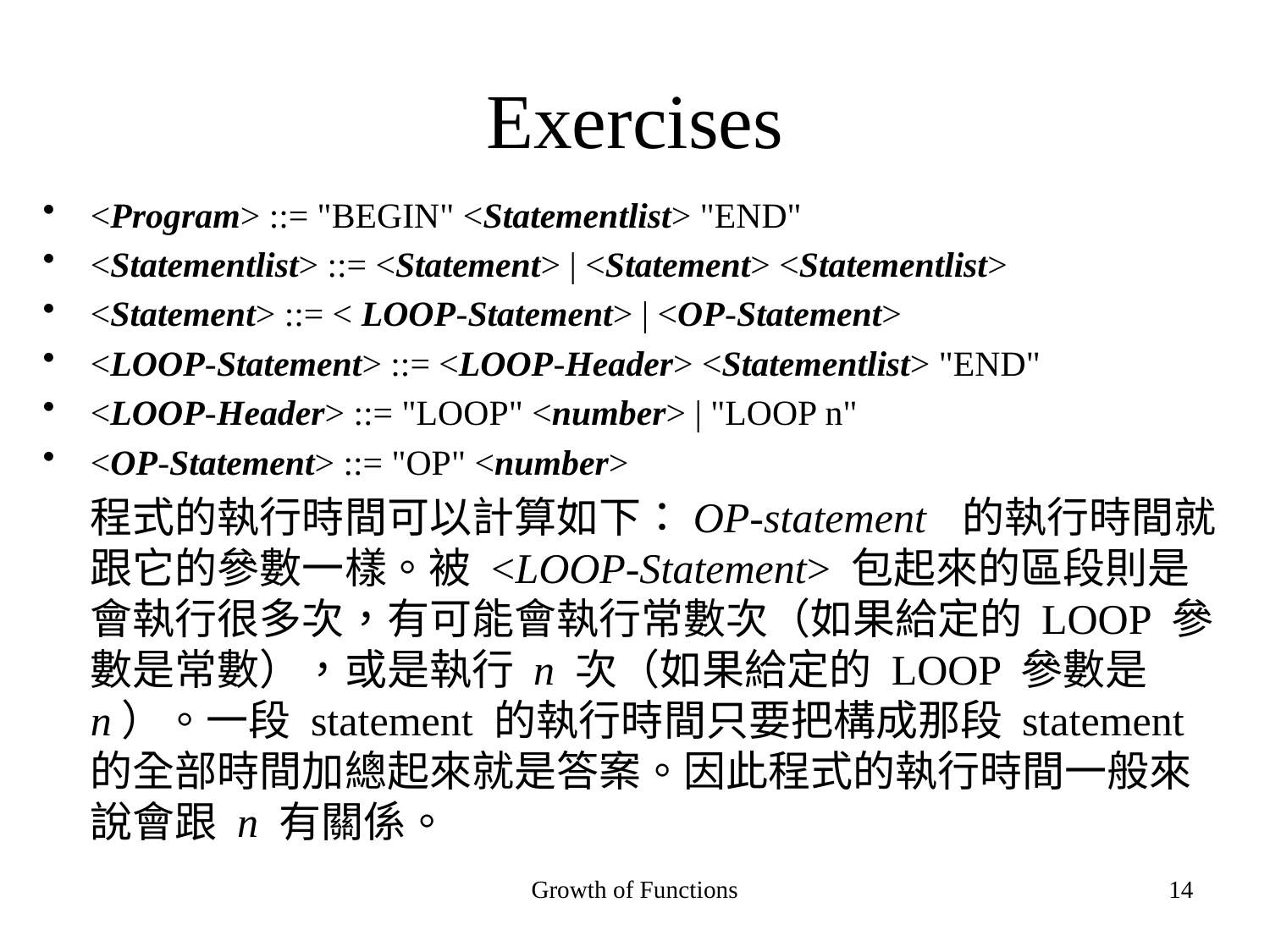

# Exercises
<Program> ::= "BEGIN" <Statementlist> "END"
<Statementlist> ::= <Statement> | <Statement> <Statementlist>
<Statement> ::= < LOOP-Statement> | <OP-Statement>
<LOOP-Statement> ::= <LOOP-Header> <Statementlist> "END"
<LOOP-Header> ::= "LOOP" <number> | "LOOP n"
<OP-Statement> ::= "OP" <number>
	程式的執行時間可以計算如下：OP-statement 的執行時間就跟它的參數一樣。被 <LOOP-Statement> 包起來的區段則是會執行很多次，有可能會執行常數次（如果給定的 LOOP 參數是常數），或是執行 n 次（如果給定的 LOOP 參數是 n）。一段 statement 的執行時間只要把構成那段 statement 的全部時間加總起來就是答案。因此程式的執行時間一般來說會跟 n 有關係。
Growth of Functions
14